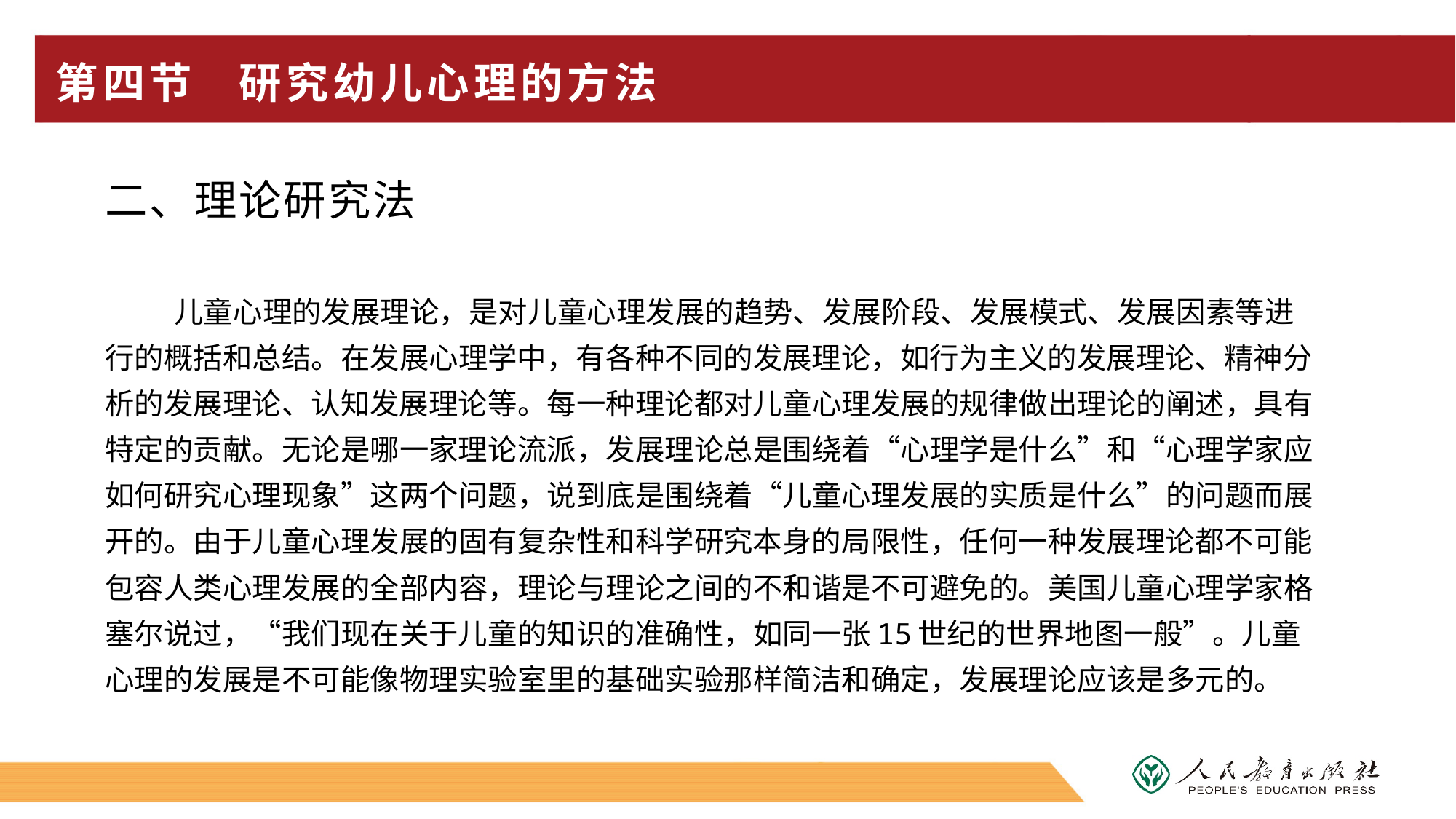

# 第四节   研究幼儿心理的方法
二、理论研究法
儿童心理的发展理论，是对儿童心理发展的趋势、发展阶段、发展模式、发展因素等进行的概括和总结。在发展心理学中，有各种不同的发展理论，如行为主义的发展理论、精神分析的发展理论、认知发展理论等。每一种理论都对儿童心理发展的规律做出理论的阐述，具有特定的贡献。无论是哪一家理论流派，发展理论总是围绕着“心理学是什么”和“心理学家应如何研究心理现象”这两个问题，说到底是围绕着“儿童心理发展的实质是什么”的问题而展开的。由于儿童心理发展的固有复杂性和科学研究本身的局限性，任何一种发展理论都不可能包容人类心理发展的全部内容，理论与理论之间的不和谐是不可避免的。美国儿童心理学家格塞尔说过，“我们现在关于儿童的知识的准确性，如同一张15世纪的世界地图一般”。儿童心理的发展是不可能像物理实验室里的基础实验那样简洁和确定，发展理论应该是多元的。